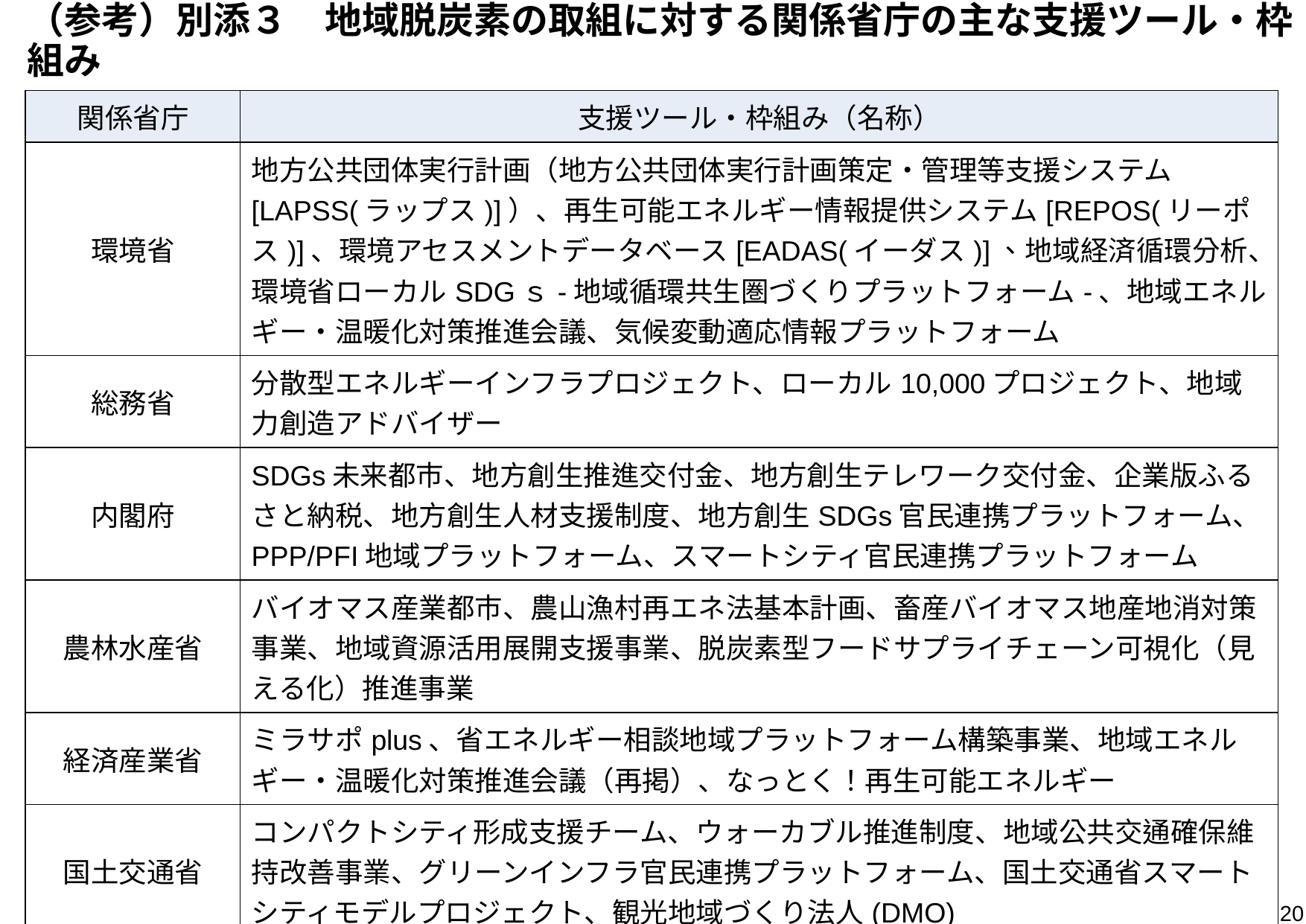

# （参考）別添３　地域脱炭素の取組に対する関係省庁の主な支援ツール・枠組み
| 関係省庁 | 支援ツール・枠組み（名称） |
| --- | --- |
| 環境省 | 地方公共団体実行計画（地方公共団体実行計画策定・管理等支援システム[LAPSS(ラップス)]）、再生可能エネルギー情報提供システム[REPOS(リーポス)]、環境アセスメントデータベース[EADAS(イーダス)]、地域経済循環分析、環境省ローカルSDGｓ-地域循環共生圏づくりプラットフォーム-、地域エネルギー・温暖化対策推進会議、気候変動適応情報プラットフォーム |
| 総務省 | 分散型エネルギーインフラプロジェクト、ローカル10,000プロジェクト、地域力創造アドバイザー |
| 内閣府 | SDGs未来都市、地方創生推進交付金、地方創生テレワーク交付金、企業版ふるさと納税、地方創生人材支援制度、地方創生SDGs官民連携プラットフォーム、PPP/PFI地域プラットフォーム、スマートシティ官民連携プラットフォーム |
| 農林水産省 | バイオマス産業都市、農山漁村再エネ法基本計画、畜産バイオマス地産地消対策事業、地域資源活用展開支援事業、脱炭素型フードサプライチェーン可視化（見える化）推進事業 |
| 経済産業省 | ミラサポplus、省エネルギー相談地域プラットフォーム構築事業、地域エネルギー・温暖化対策推進会議（再掲）、なっとく！再生可能エネルギー |
| 国土交通省 | コンパクトシティ形成支援チーム、ウォーカブル推進制度、地域公共交通確保維持改善事業、グリーンインフラ官民連携プラットフォーム、国土交通省スマートシティモデルプロジェクト、観光地域づくり法人(DMO) |
| 文部科学省 | 地域の脱炭素化のための基盤的研究開発、カーボンニュートラル達成に貢献する大学等コアリション、エコスクール・プラス |